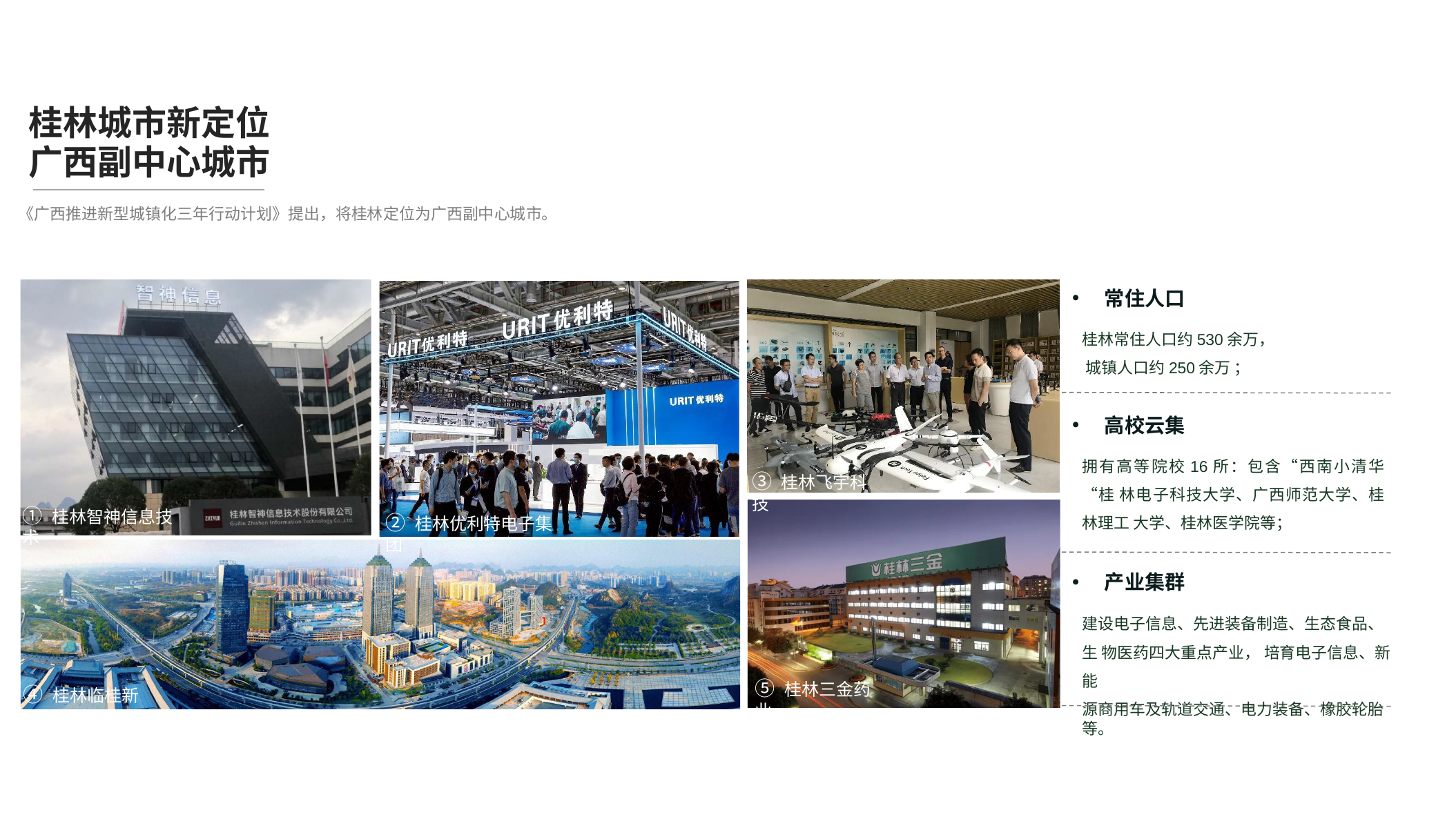

# 桂林城市新定位 广西副中心城市

《广西推进新型城镇化三年行动计划》提出，将桂林定位为广西副中心城市。

常住人口
桂林常住人口约530余万， 城镇人口约250余万 ；

高校云集
拥有高等院校16所：包含“西南小清华“桂 林电子科技大学、广西师范大学、桂林理工 大学、桂林医学院等；
③ 桂林飞宇科技

① 桂林智神信息技术
② 桂林优利特电子集团

产业集群
建设电子信息、先进装备制造、生态食品、生 物医药四大重点产业， 培育电子信息、新能
源商用车及轨道交通、电力装备、橡胶轮胎等。
⑤ 桂林三金药业
④ 桂林临桂新区